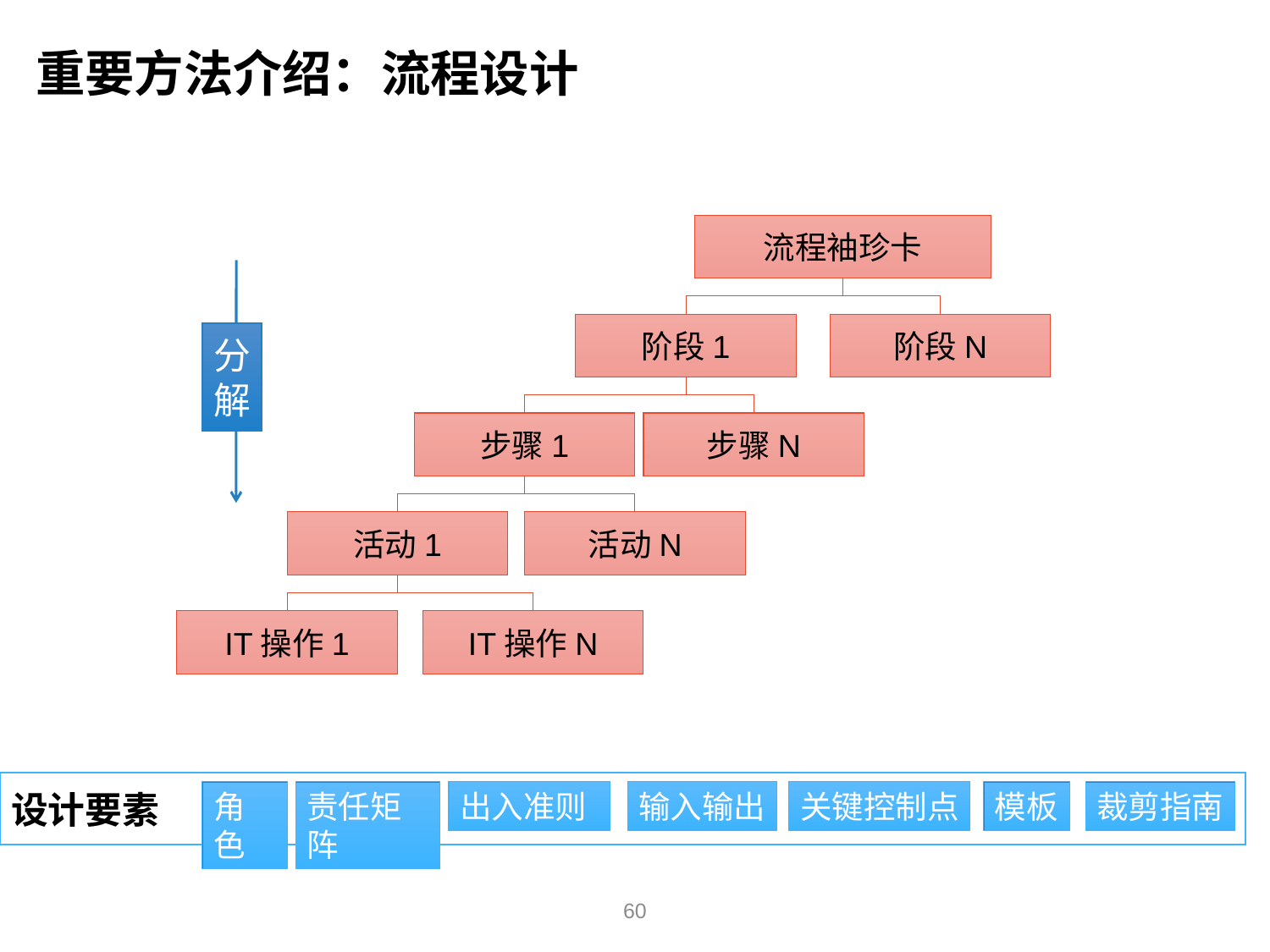

重要方法介绍：流程设计
流程袖珍卡
阶段1
阶段N
分解
步骤1
步骤N
活动1
活动N
IT操作1
IT操作N
设计要素
角色
责任矩阵
出入准则
输入输出
关键控制点
模板
裁剪指南
60